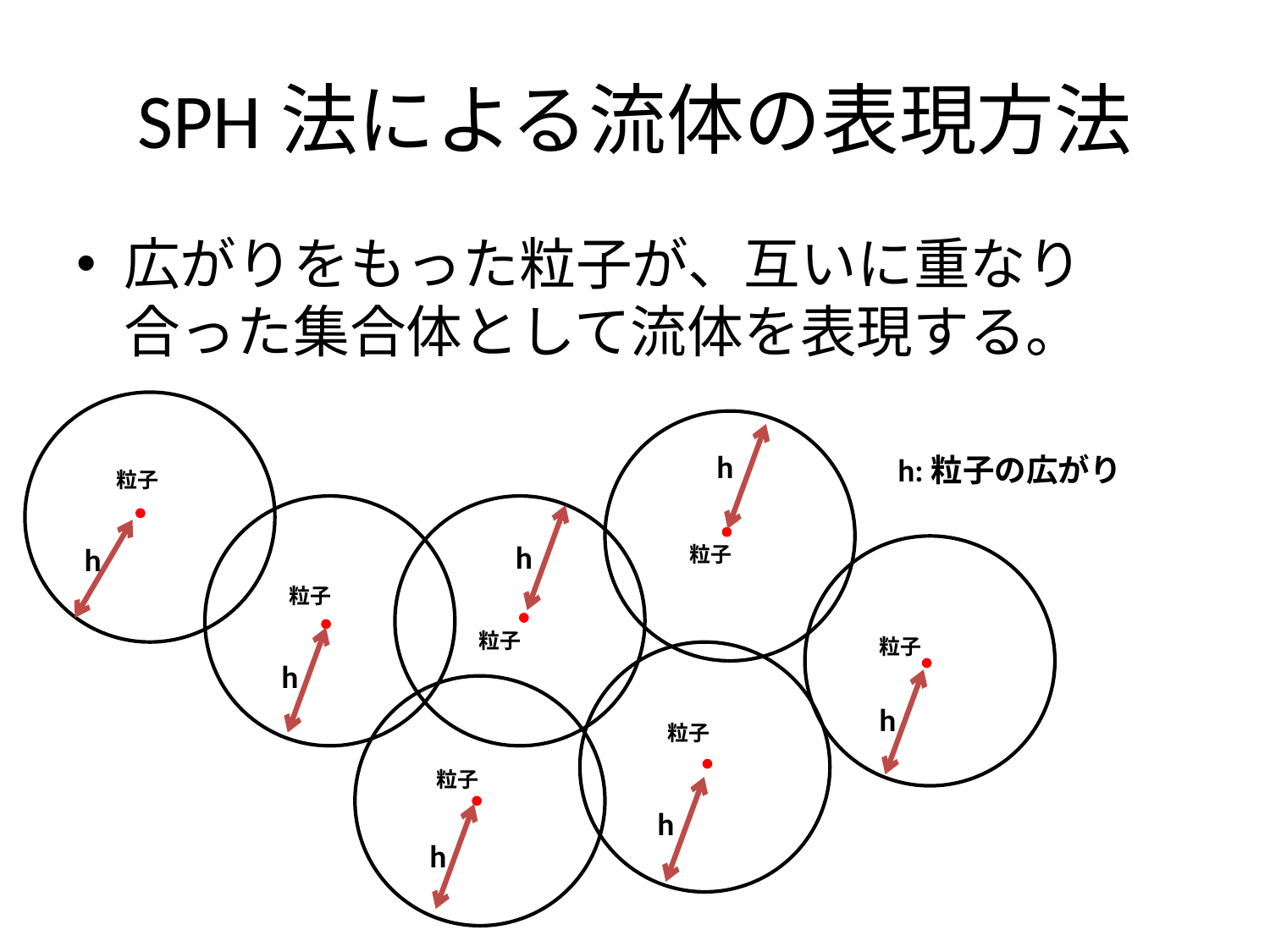

# SPH法による流体の表現方法
広がりをもった粒子が、互いに重なり合った集合体として流体を表現する。

h
h:粒子の広がり
粒子

h
h
粒子

粒子

粒子
粒子

h

h
粒子
粒子

h
h